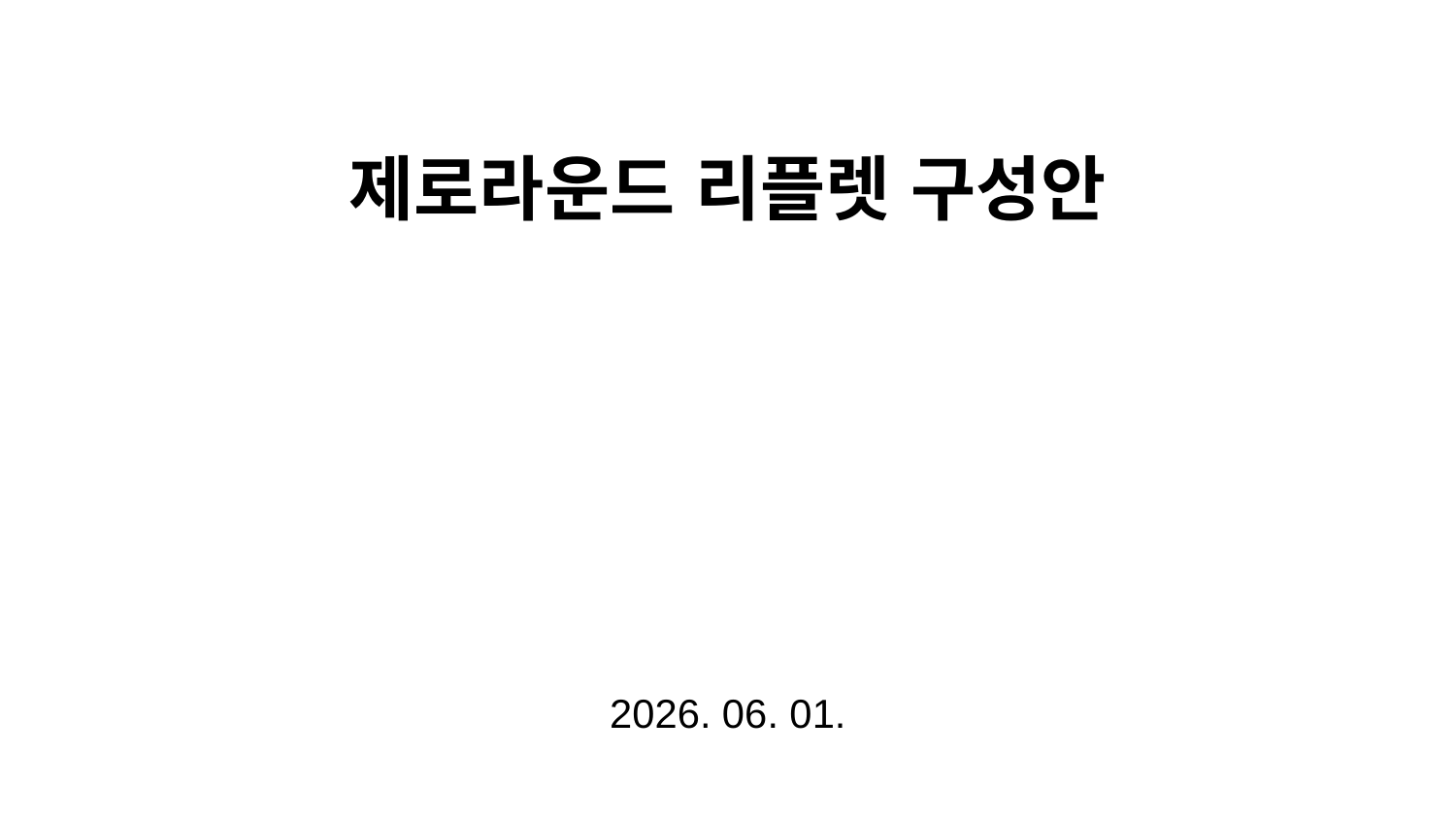

# 제로라운드 리플렛 구성안
2026. 06. 01.